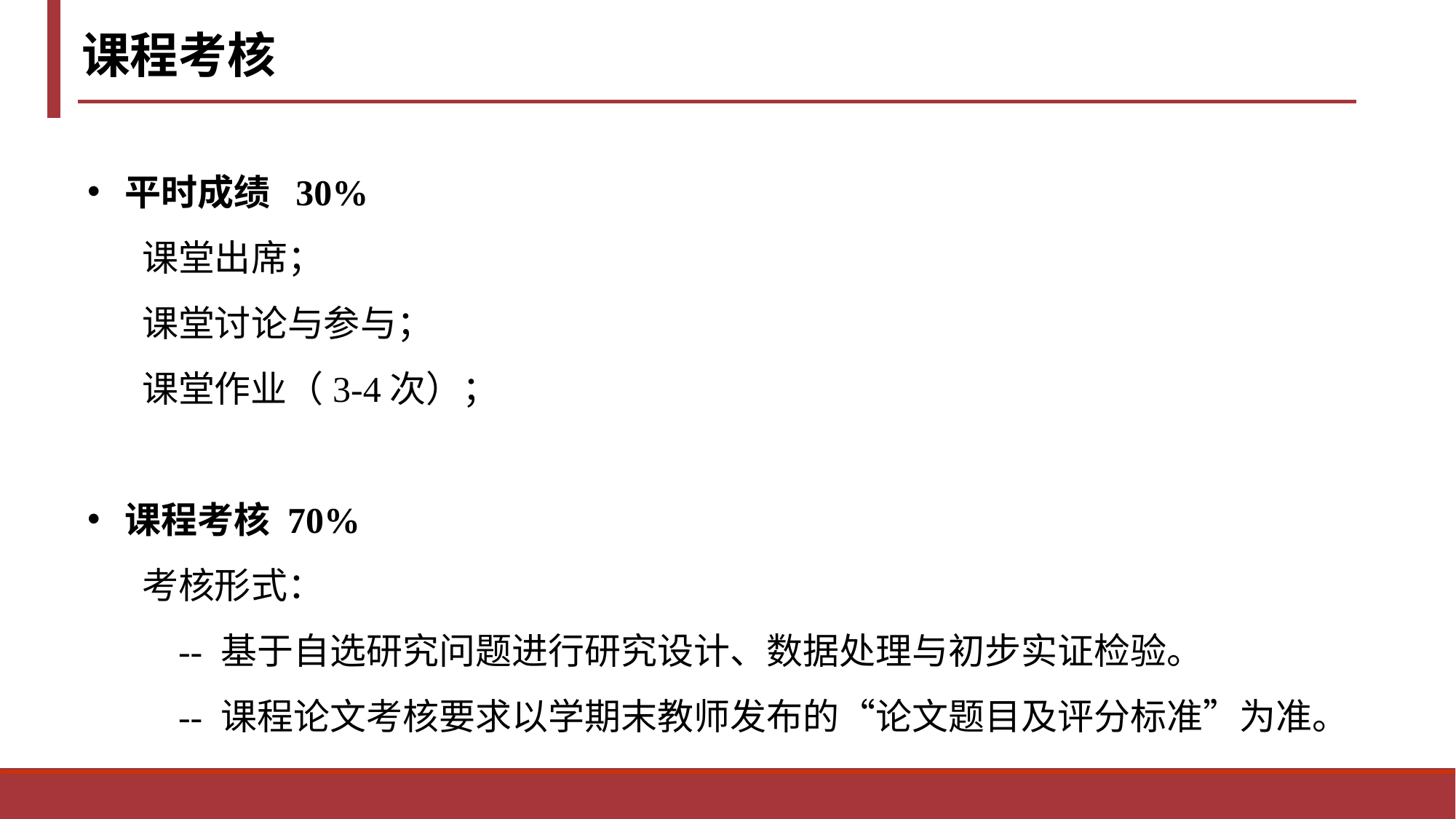

课程考核
  平时成绩  30%
课堂出席；
课堂讨论与参与；
课堂作业（3-4次）；

  课程考核 70%
考核形式：
    -- 基于自选研究问题进行研究设计、数据处理与初步实证检验。
    -- 课程论文考核要求以学期末教师发布的“论文题目及评分标准”为准。